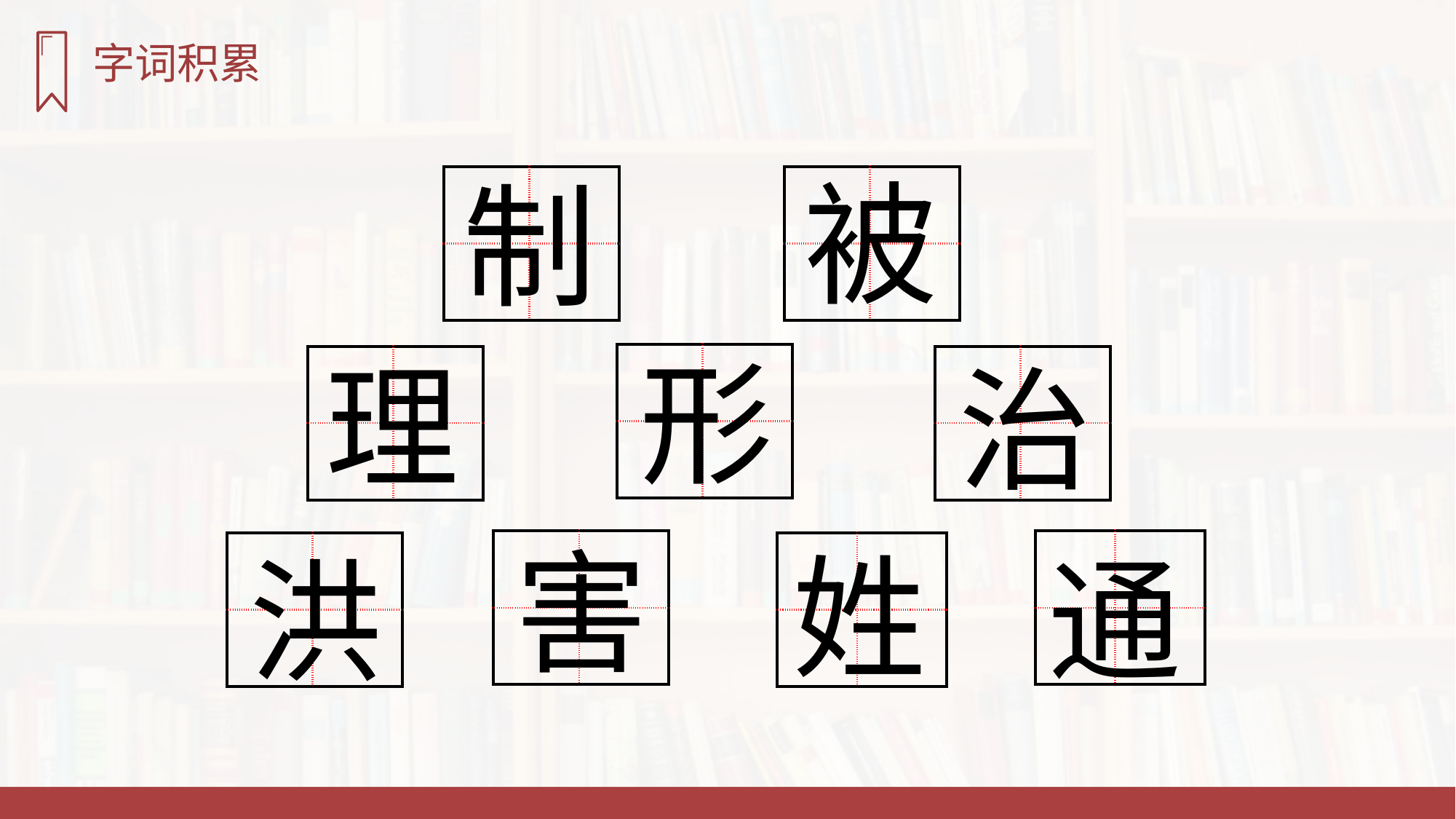

字词积累
被
制
|  |  |
| --- | --- |
|  |  |
|  |  |
| --- | --- |
|  |  |
形
理
治
|  |  |
| --- | --- |
|  |  |
|  |  |
| --- | --- |
|  |  |
|  |  |
| --- | --- |
|  |  |
害
姓
|  |  |
| --- | --- |
|  |  |
|  |  |
| --- | --- |
|  |  |
通
洪
|  |  |
| --- | --- |
|  |  |
|  |  |
| --- | --- |
|  |  |